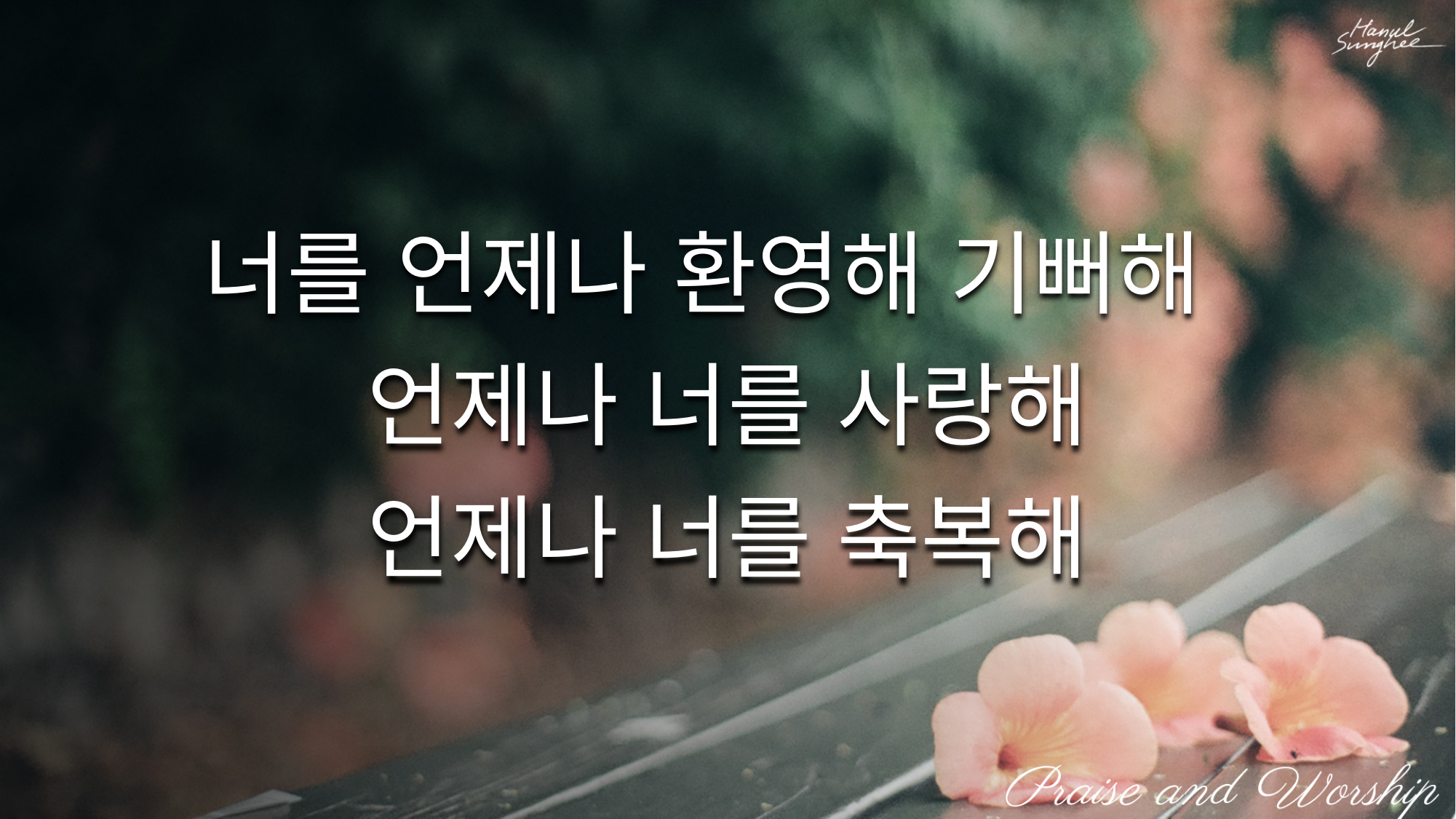

너를 언제나 환영해 기뻐해
언제나 너를 사랑해
언제나 너를 축복해